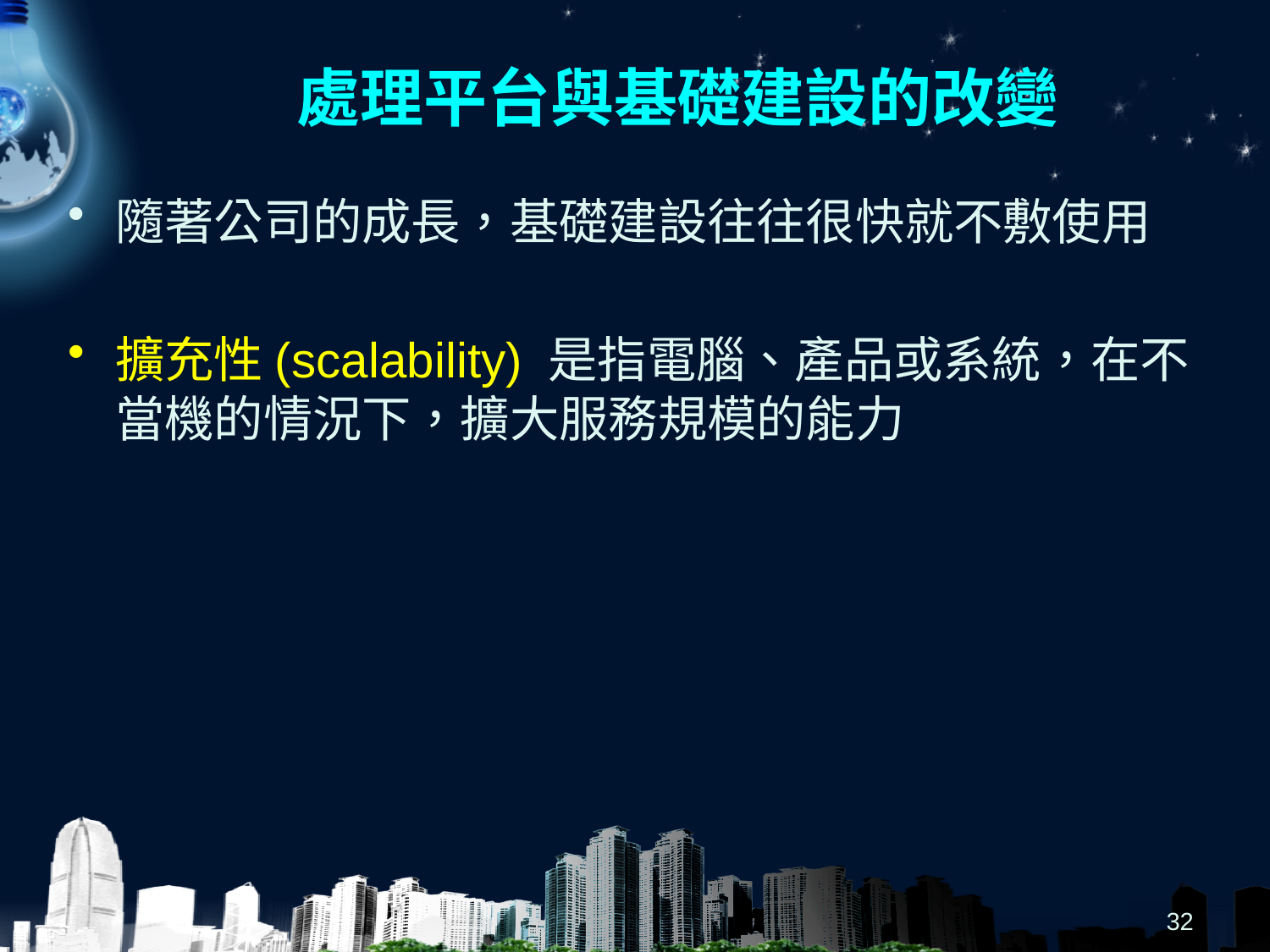

# 處理平台與基礎建設的改變
隨著公司的成長，基礎建設往往很快就不敷使用

擴充性(scalability) 是指電腦、產品或系統，在不當機的情況下，擴大服務規模的能力
32